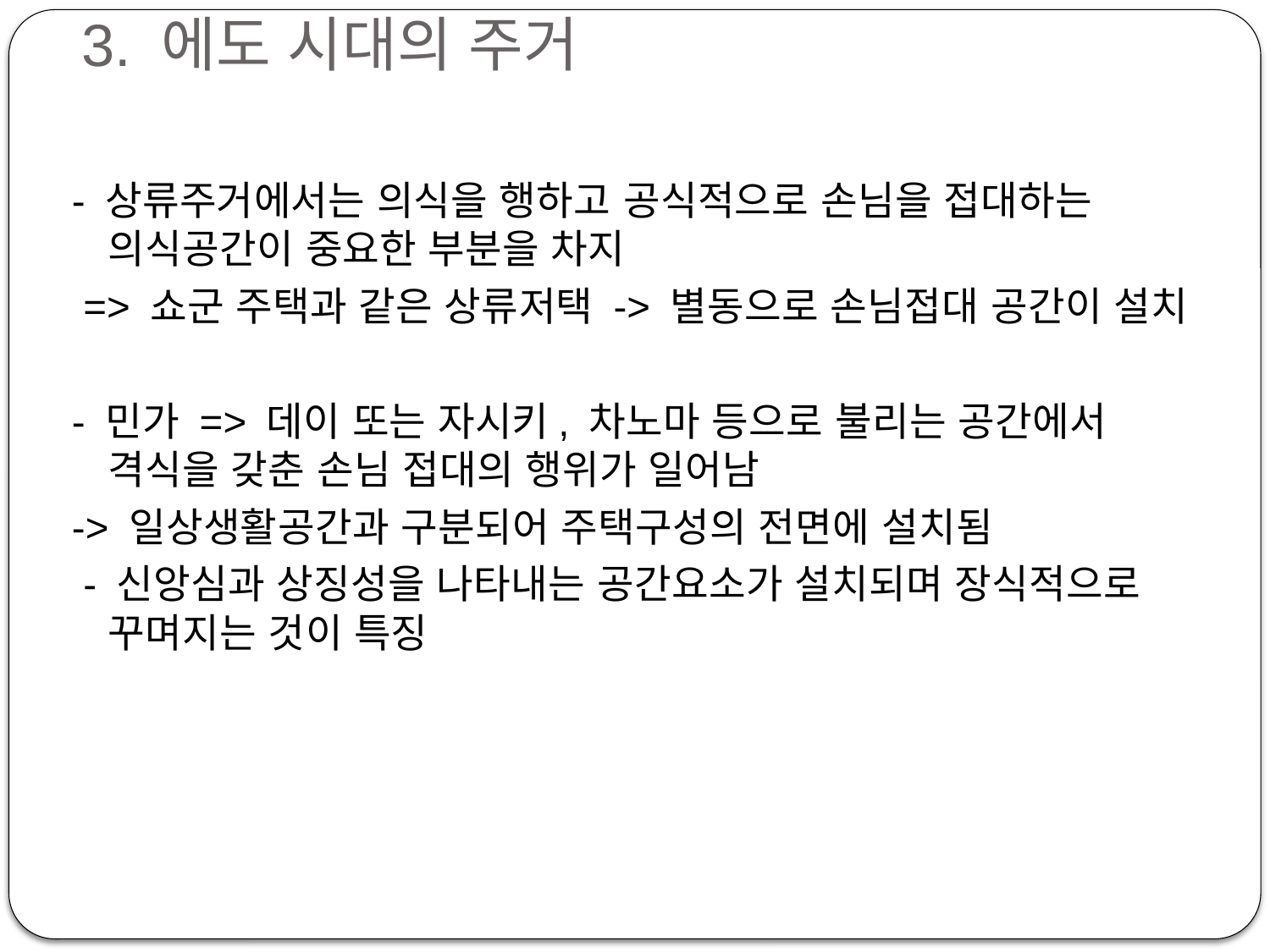

# 3. 에도 시대의 주거
- 상류주거에서는 의식을 행하고 공식적으로 손님을 접대하는 의식공간이 중요한 부분을 차지
 => 쇼군 주택과 같은 상류저택 -> 별동으로 손님접대 공간이 설치

- 민가 => 데이 또는 자시키, 차노마 등으로 불리는 공간에서 격식을 갖춘 손님 접대의 행위가 일어남
-> 일상생활공간과 구분되어 주택구성의 전면에 설치됨
 - 신앙심과 상징성을 나타내는 공간요소가 설치되며 장식적으로 꾸며지는 것이 특징